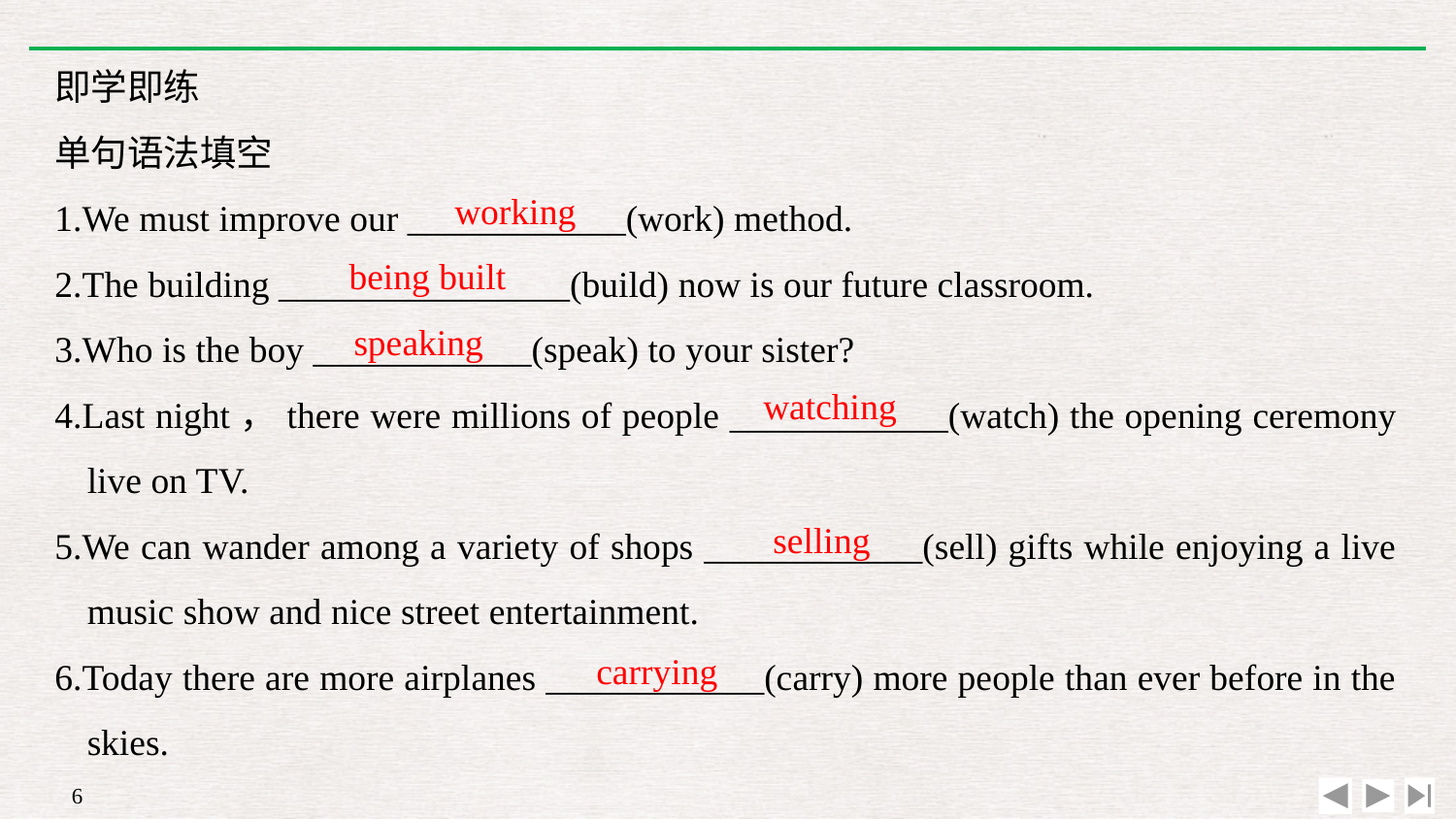

即学即练
单句语法填空
1.We must improve our ____________(work) method.
2.The building ________________(build) now is our future classroom.
3.Who is the boy ____________(speak) to your sister?
4.Last night，there were millions of people ____________(watch) the opening ceremony live on TV.
5.We can wander among a variety of shops ____________(sell) gifts while enjoying a live music show and nice street entertainment.
6.Today there are more airplanes ____________(carry) more people than ever before in the skies.
working
being built
speaking
watching
selling
carrying